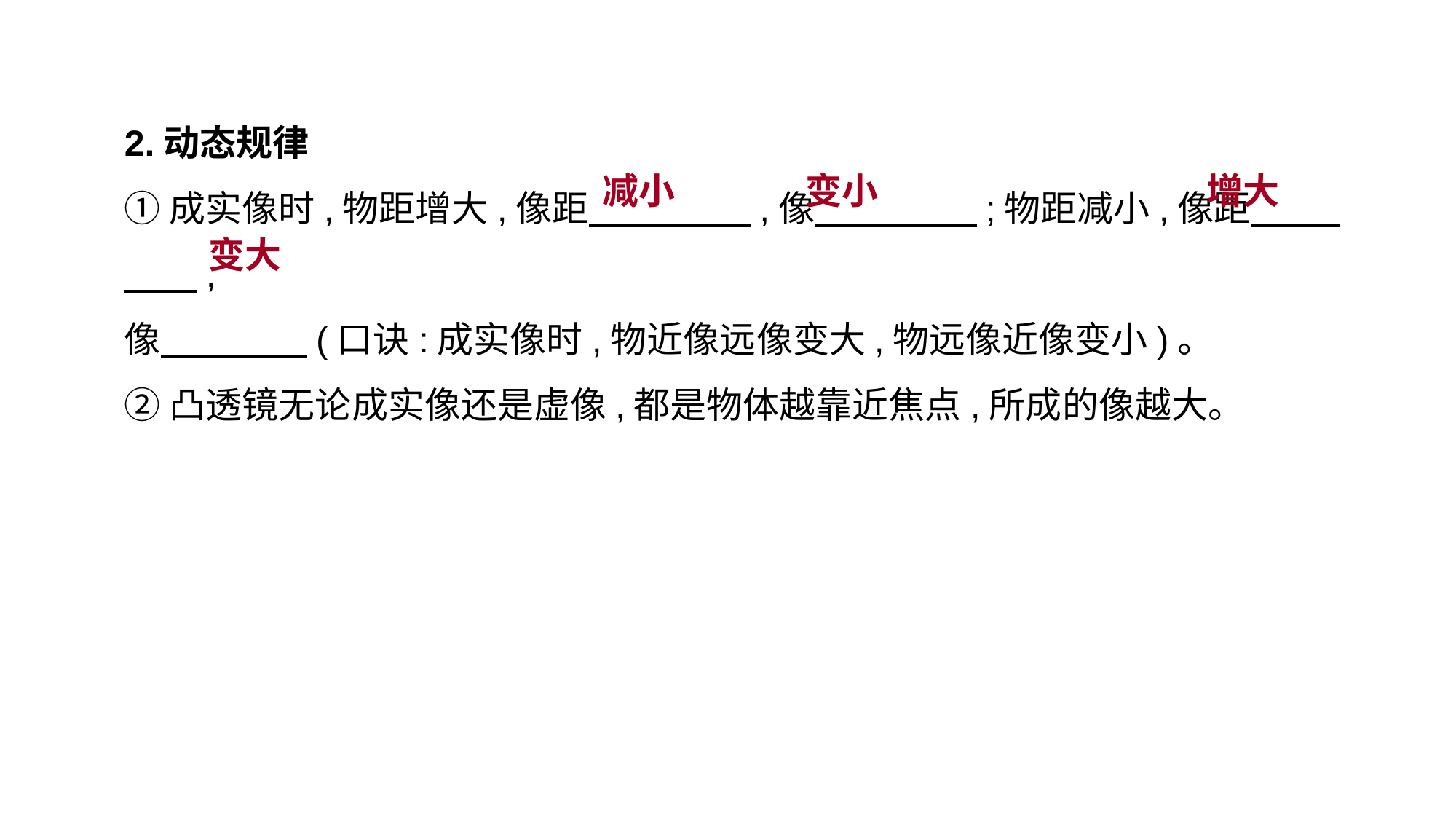

2.动态规律
①成实像时,物距增大,像距　  　　　,像　  　　　;物距减小,像距　  　　　,
像　　         (口诀:成实像时,物近像远像变大,物远像近像变小)。
②凸透镜无论成实像还是虚像,都是物体越靠近焦点,所成的像越大。
减小
变小
增大
变大